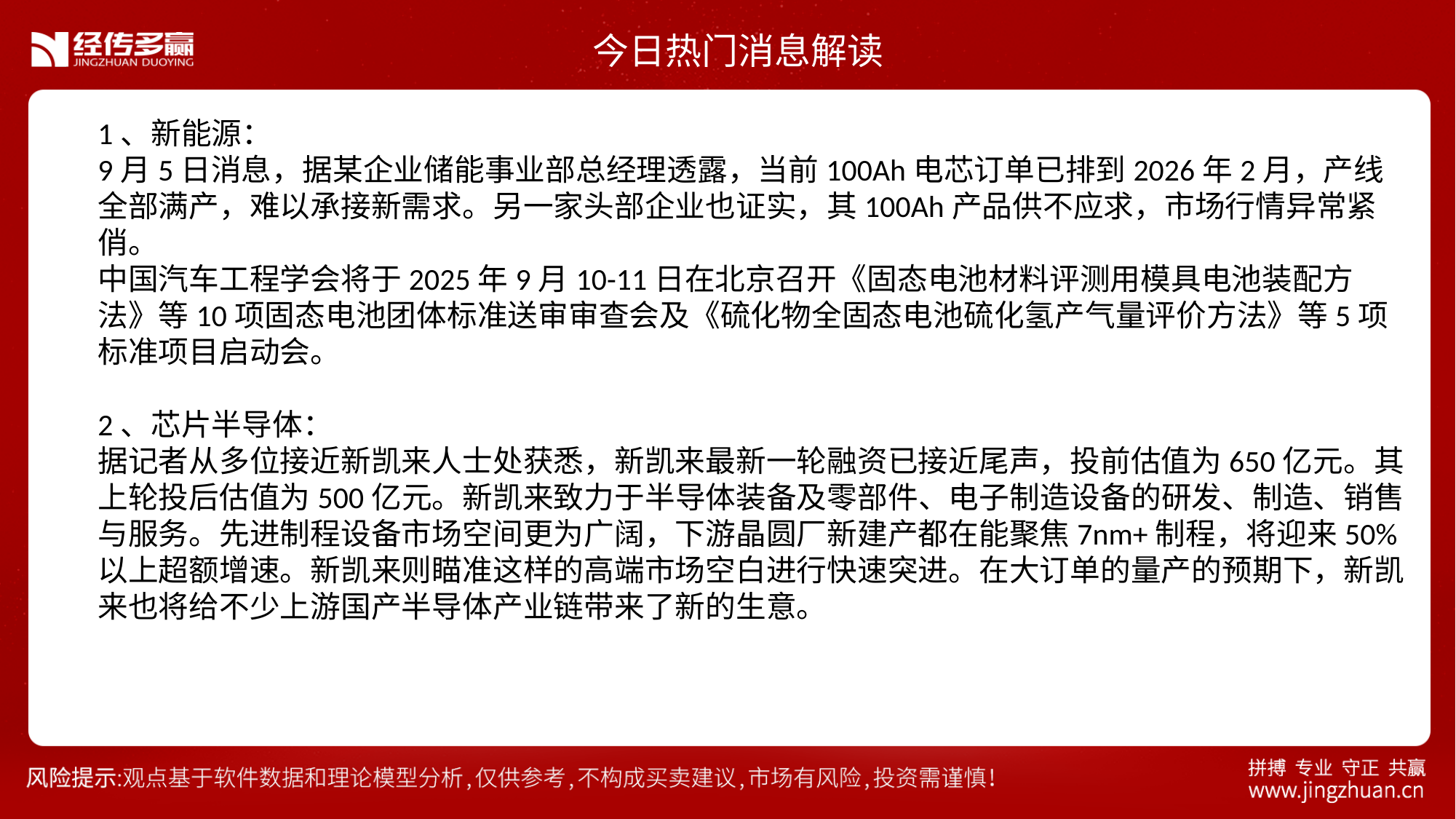

今日热门消息解读
1、新能源：
9月5日消息，据某企业储能事业部总经理透露，当前100Ah电芯订单已排到2026年2月，产线全部满产，难以承接新需求。另一家头部企业也证实，其100Ah产品供不应求，市场行情异常紧俏。
中国汽车工程学会将于2025年9月10-11日在北京召开《固态电池材料评测用模具电池装配方法》等10项固态电池团体标准送审审查会及《硫化物全固态电池硫化氢产气量评价方法》等5项标准项目启动会。

2、芯片半导体：
据记者从多位接近新凯来人士处获悉，新凯来最新一轮融资已接近尾声，投前估值为650亿元。其上轮投后估值为500亿元。新凯来致力于半导体装备及零部件、电子制造设备的研发、制造、销售与服务。先进制程设备市场空间更为广阔，下游晶圆厂新建产都在能聚焦7nm+制程，将迎来50%以上超额增速。新凯来则瞄准这样的高端市场空白进行快速突进。在大订单的量产的预期下，新凯来也将给不少上游国产半导体产业链带来了新的生意。